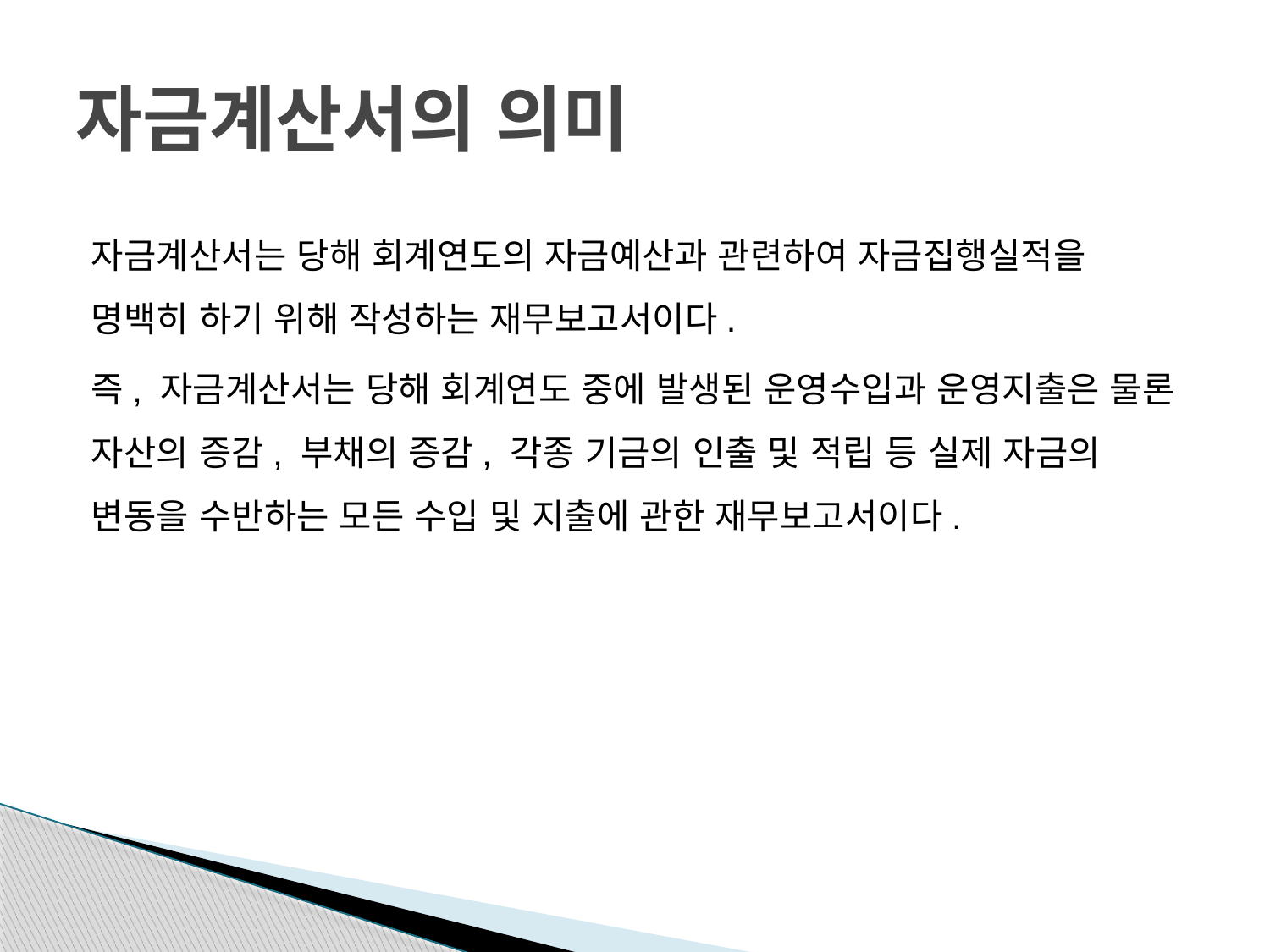

# 자금계산서의 의미
자금계산서는 당해 회계연도의 자금예산과 관련하여 자금집행실적을 명백히 하기 위해 작성하는 재무보고서이다.
즉, 자금계산서는 당해 회계연도 중에 발생된 운영수입과 운영지출은 물론 자산의 증감, 부채의 증감, 각종 기금의 인출 및 적립 등 실제 자금의 변동을 수반하는 모든 수입 및 지출에 관한 재무보고서이다.